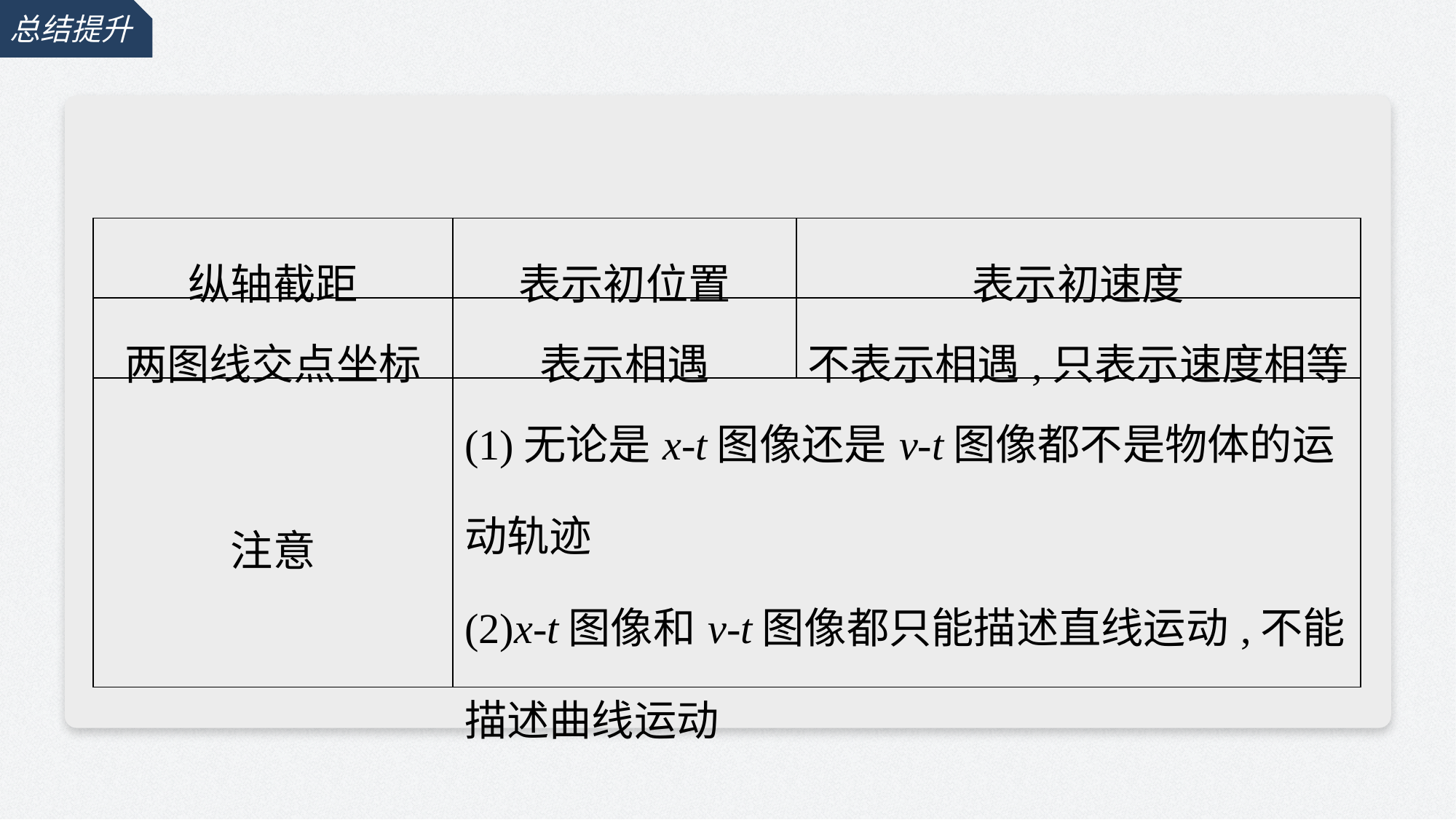

总结提升

| 纵轴截距 | 表示初位置 | 表示初速度 |
| --- | --- | --- |
| 两图线交点坐标 | 表示相遇 | 不表示相遇,只表示速度相等 |
| 注意 | (1)无论是x-t图像还是v-t图像都不是物体的运动轨迹 (2)x-t图像和v-t图像都只能描述直线运动,不能描述曲线运动 |  |